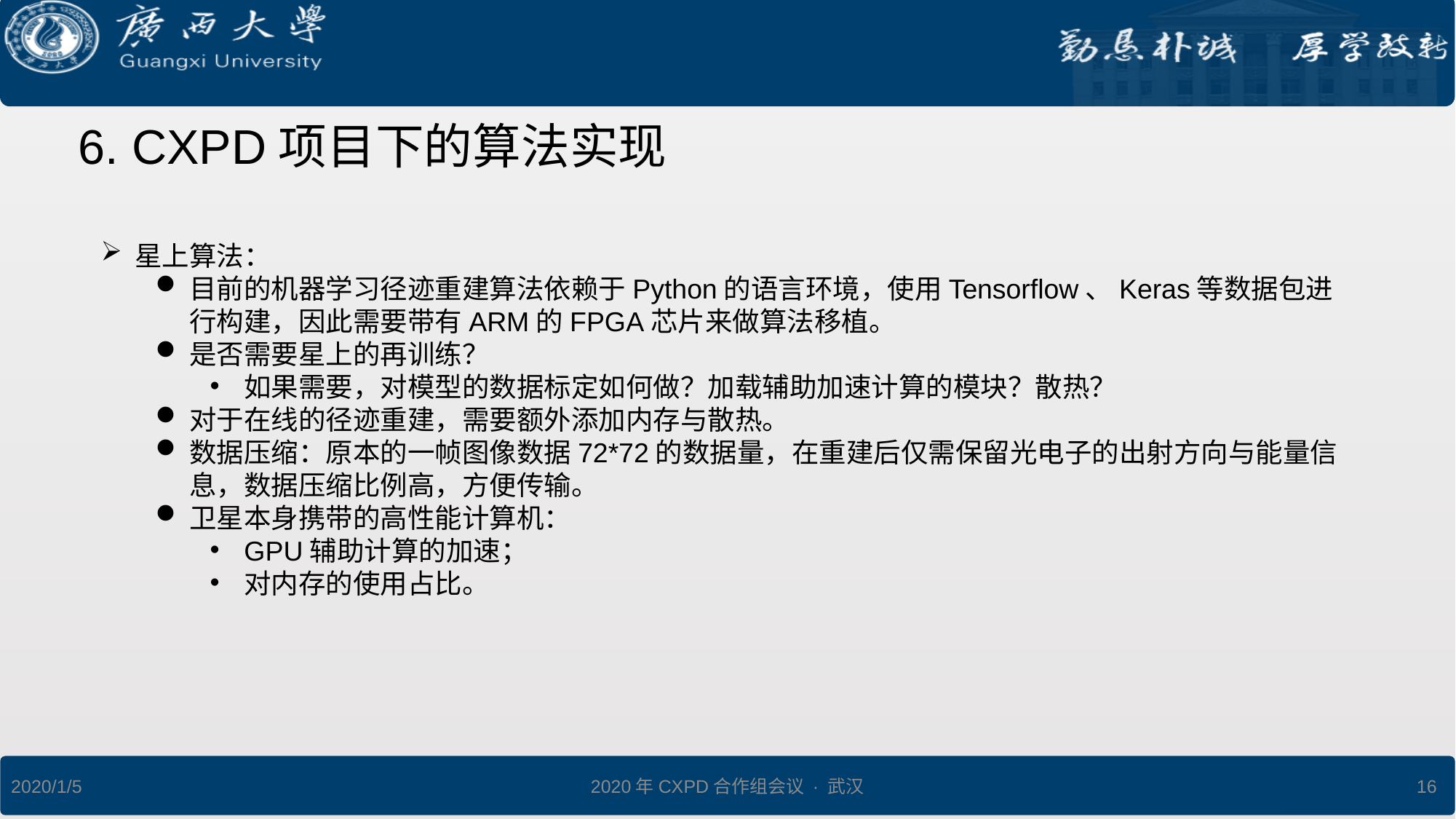

# 6. CXPD项目下的算法实现
星上算法：
目前的机器学习径迹重建算法依赖于Python的语言环境，使用Tensorflow、Keras等数据包进行构建，因此需要带有ARM的FPGA芯片来做算法移植。
是否需要星上的再训练？
如果需要，对模型的数据标定如何做？加载辅助加速计算的模块？散热？
对于在线的径迹重建，需要额外添加内存与散热。
数据压缩：原本的一帧图像数据72*72的数据量，在重建后仅需保留光电子的出射方向与能量信息，数据压缩比例高，方便传输。
卫星本身携带的高性能计算机：
GPU辅助计算的加速；
对内存的使用占比。

2020/1/5
16
2020年CXPD合作组会议 · 武汉